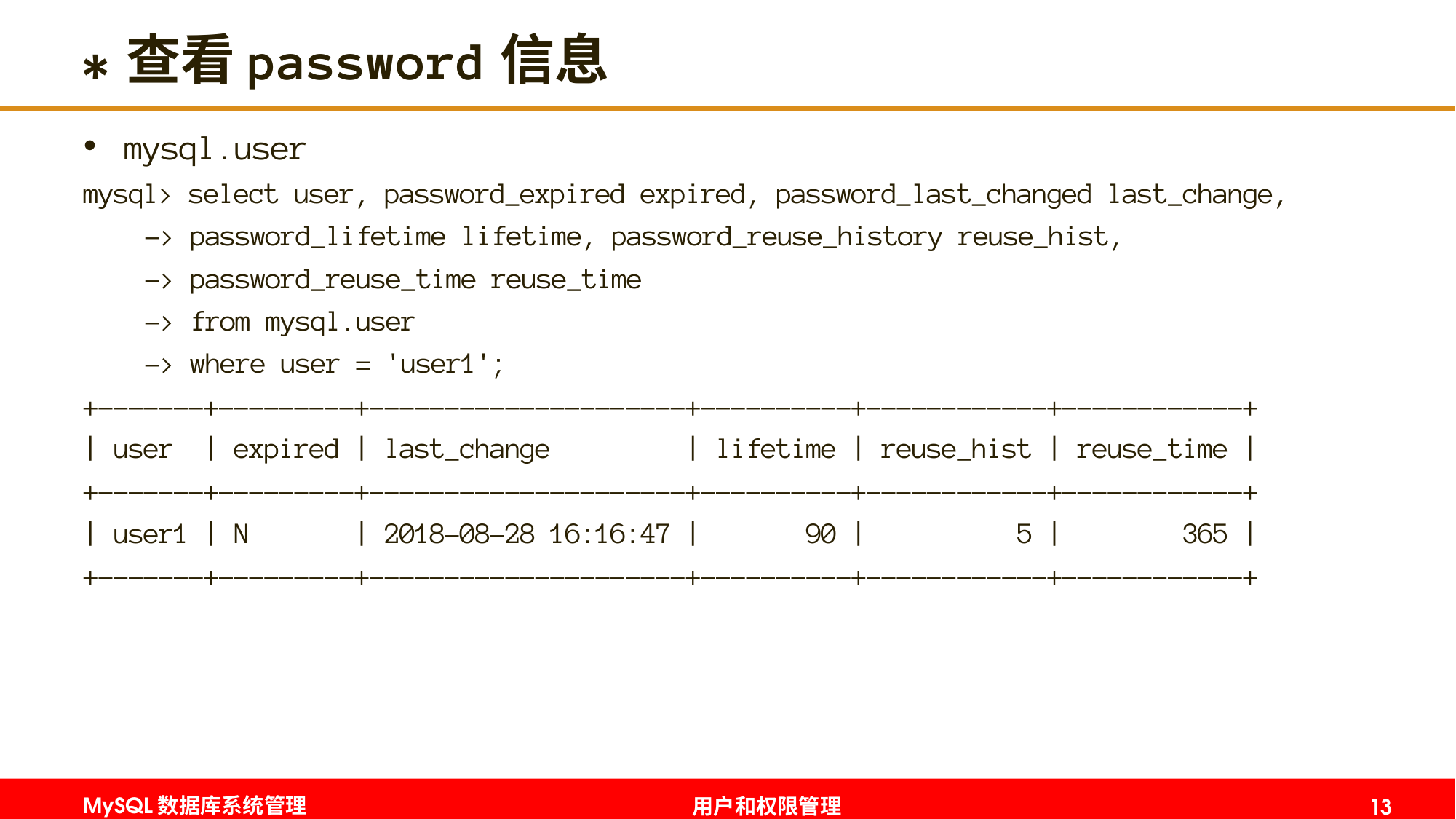

# *查看password信息
mysql.user
mysql> select user, password_expired expired, password_last_changed last_change,
    -> password_lifetime lifetime, password_reuse_history reuse_hist,
    -> password_reuse_time reuse_time
    -> from mysql.user
    -> where user = 'user1';
+-------+---------+---------------------+----------+------------+------------+
| user  | expired | last_change         | lifetime | reuse_hist | reuse_time |
+-------+---------+---------------------+----------+------------+------------+
| user1 | N       | 2018-08-28 16:16:47 |       90 |          5 |        365 |
+-------+---------+---------------------+----------+------------+------------+